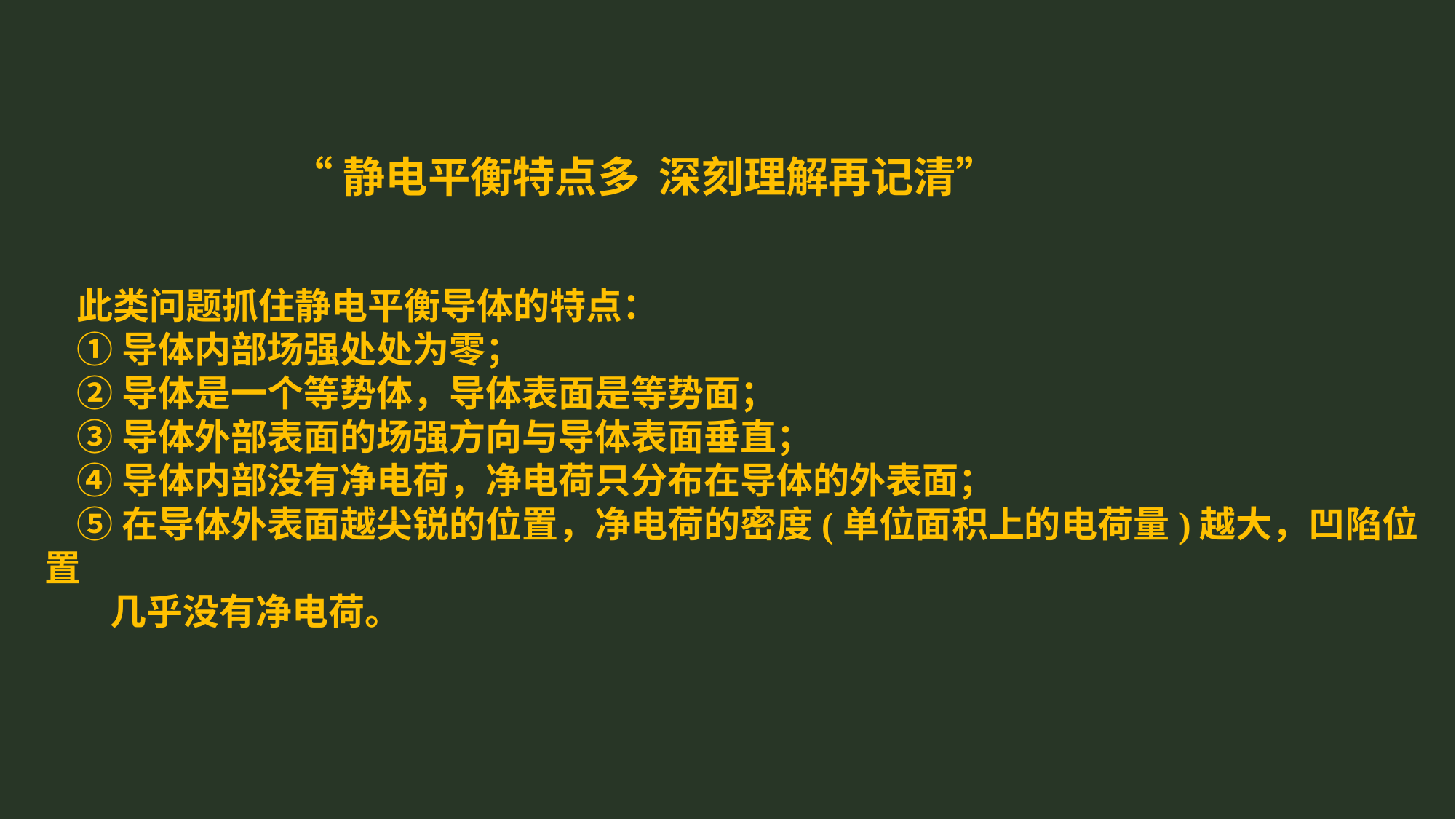

“静电平衡特点多  深刻理解再记清”
此类问题抓住静电平衡导体的特点：
①导体内部场强处处为零；
②导体是一个等势体，导体表面是等势面；
③导体外部表面的场强方向与导体表面垂直；
④导体内部没有净电荷，净电荷只分布在导体的外表面；
⑤在导体外表面越尖锐的位置，净电荷的密度(单位面积上的电荷量)越大，凹陷位置
        几乎没有净电荷。